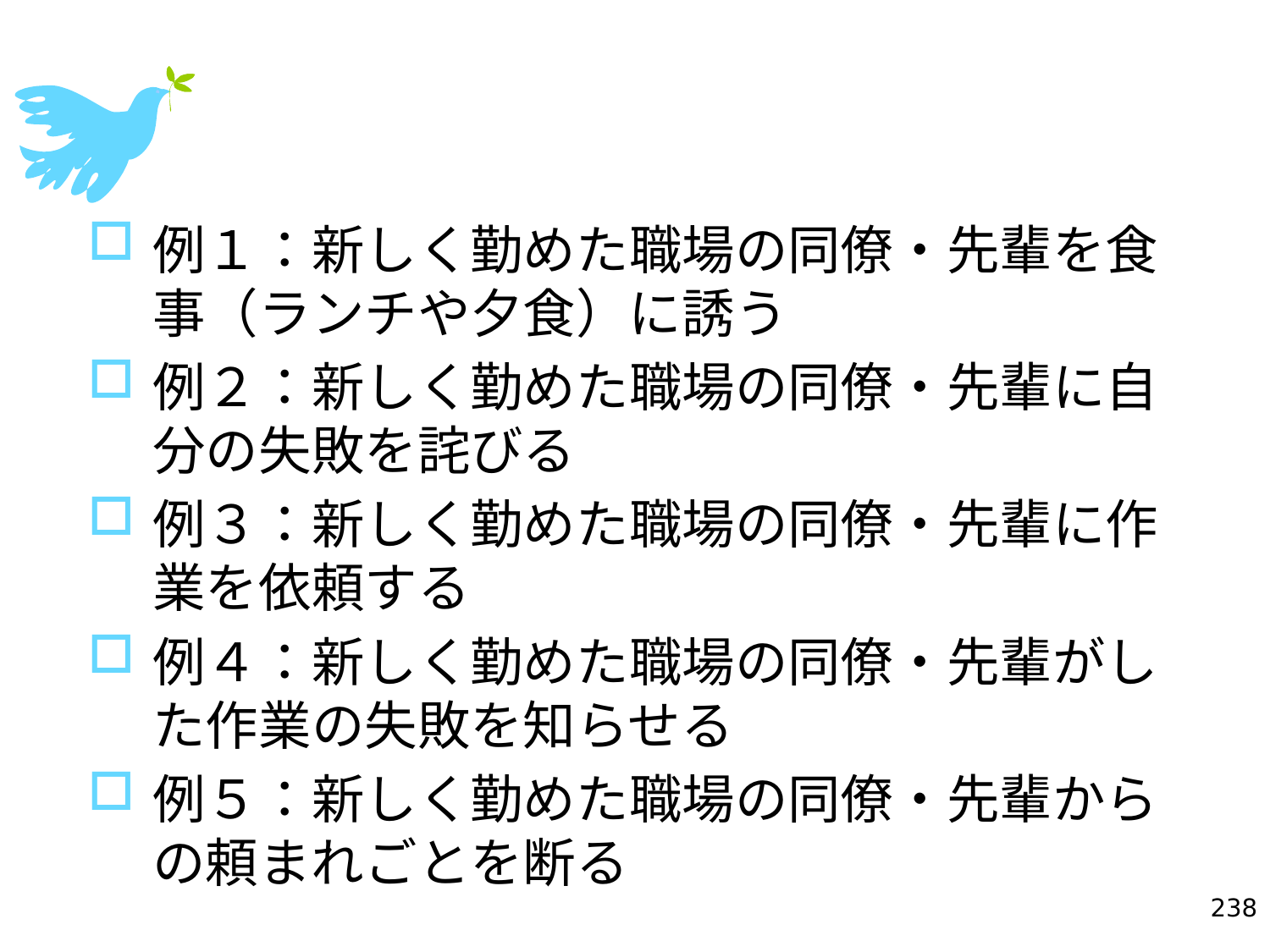

#
例１：新しく勤めた職場の同僚・先輩を食事（ランチや夕食）に誘う
例２：新しく勤めた職場の同僚・先輩に自分の失敗を詫びる
例３：新しく勤めた職場の同僚・先輩に作業を依頼する
例４：新しく勤めた職場の同僚・先輩がした作業の失敗を知らせる
例５：新しく勤めた職場の同僚・先輩からの頼まれごとを断る

238